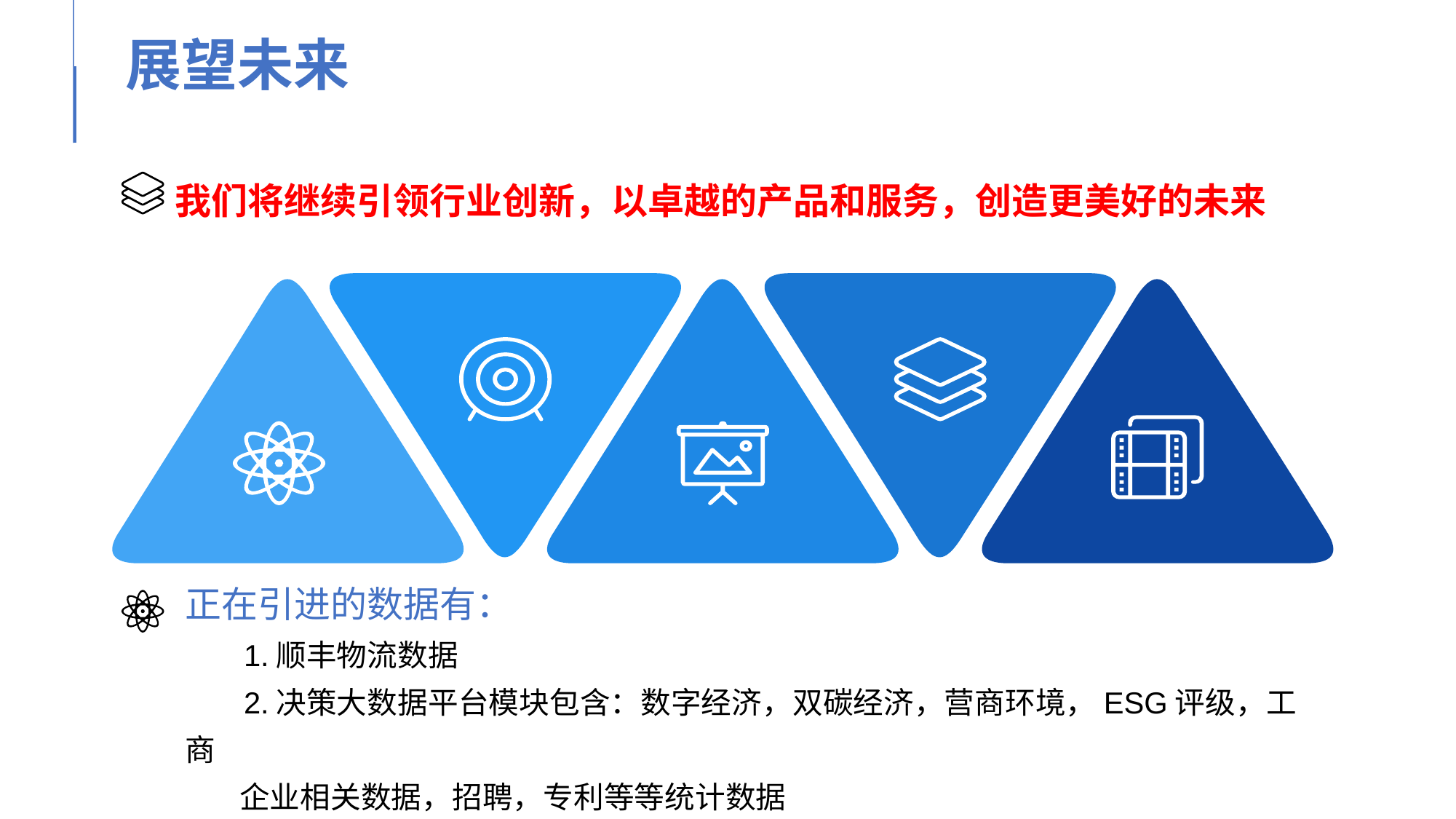

展望未来
我们将继续引领行业创新，以卓越的产品和服务，创造更美好的未来

正在引进的数据有：
       1.顺丰物流数据
       2.决策大数据平台模块包含：数字经济，双碳经济，营商环境，ESG评级，工商
       企业相关数据，招聘，专利等等统计数据